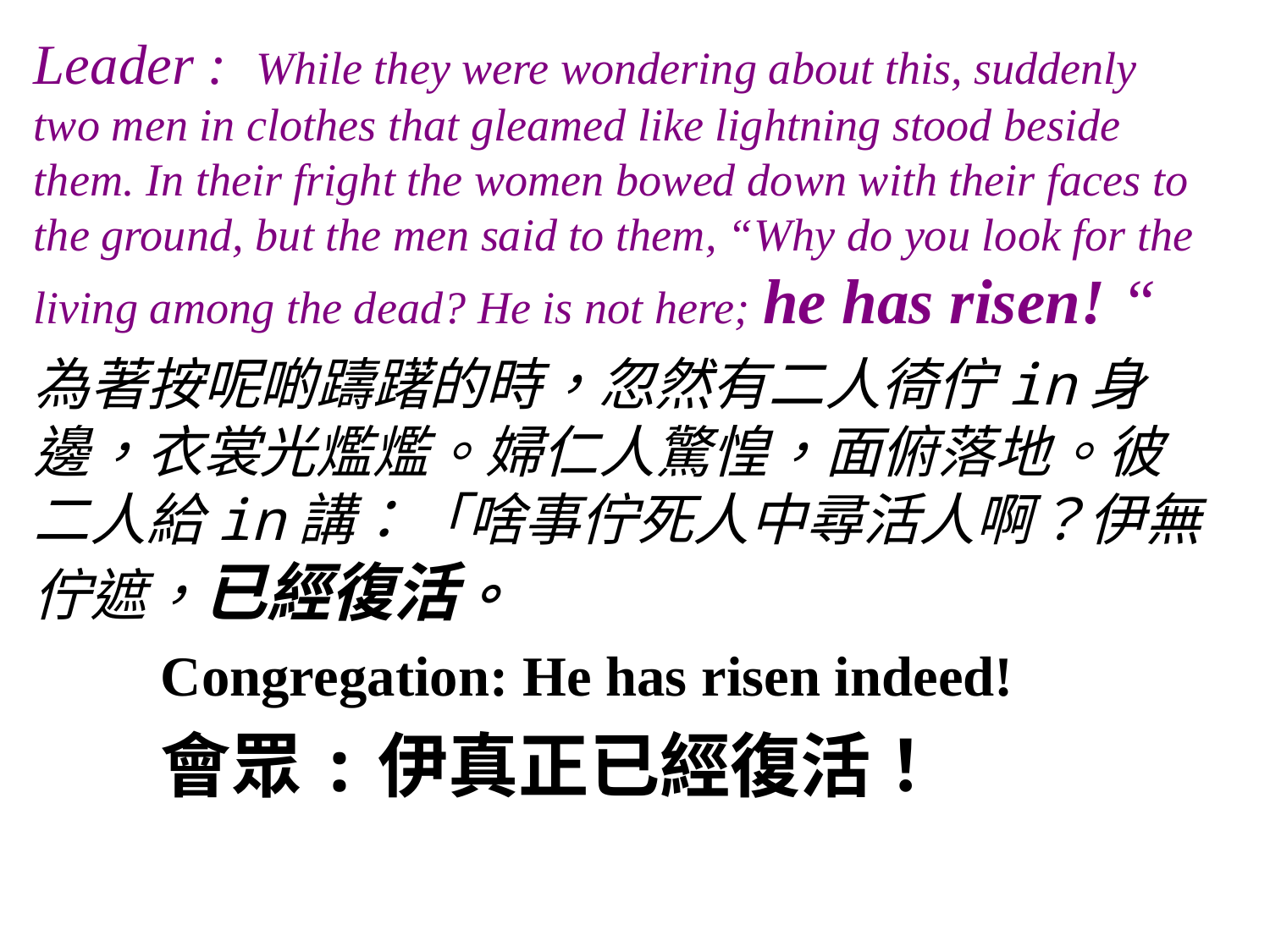

Leader :  While they were wondering about this, suddenly two men in clothes that gleamed like lightning stood beside them. In their fright the women bowed down with their faces to the ground, but the men said to them, “Why do you look for the living among the dead? He is not here; he has risen! “
為著按呢啲躊躇的時，忽然有二人徛佇in身邊，衣裳光爁爁。婦仁人驚惶，面俯落地。彼二人給in講：「啥事佇死人中尋活人啊？伊無佇遮，已經復活。
        	Congregation: He has risen indeed!
	會眾:伊真正已經復活！